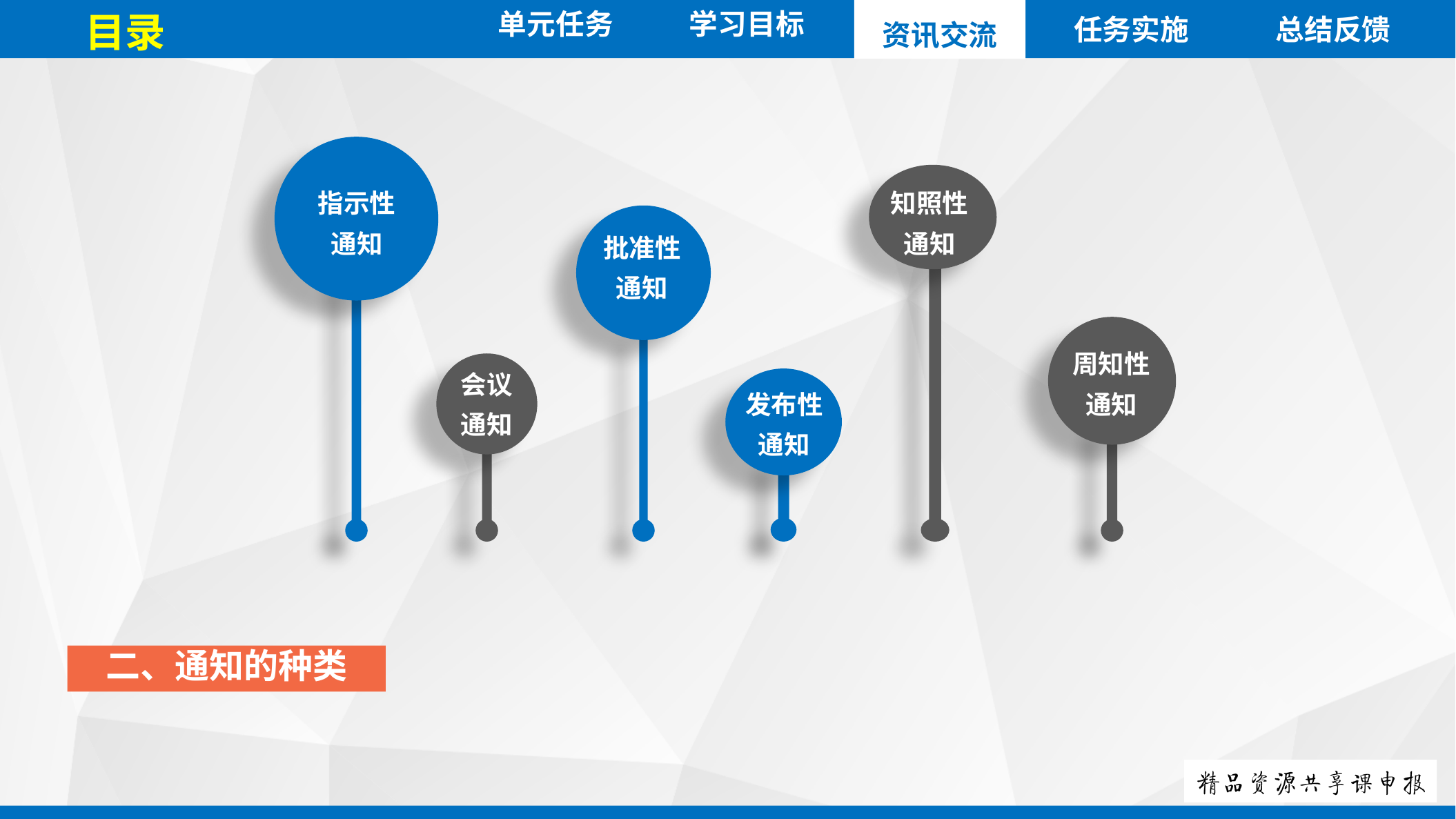

单元任务
目录
任务实施
总结反馈
资讯交流
学习目标

知照性通知
指示性通知

批准性通知

周知性通知

会议通知

发布性通知
二、通知的种类